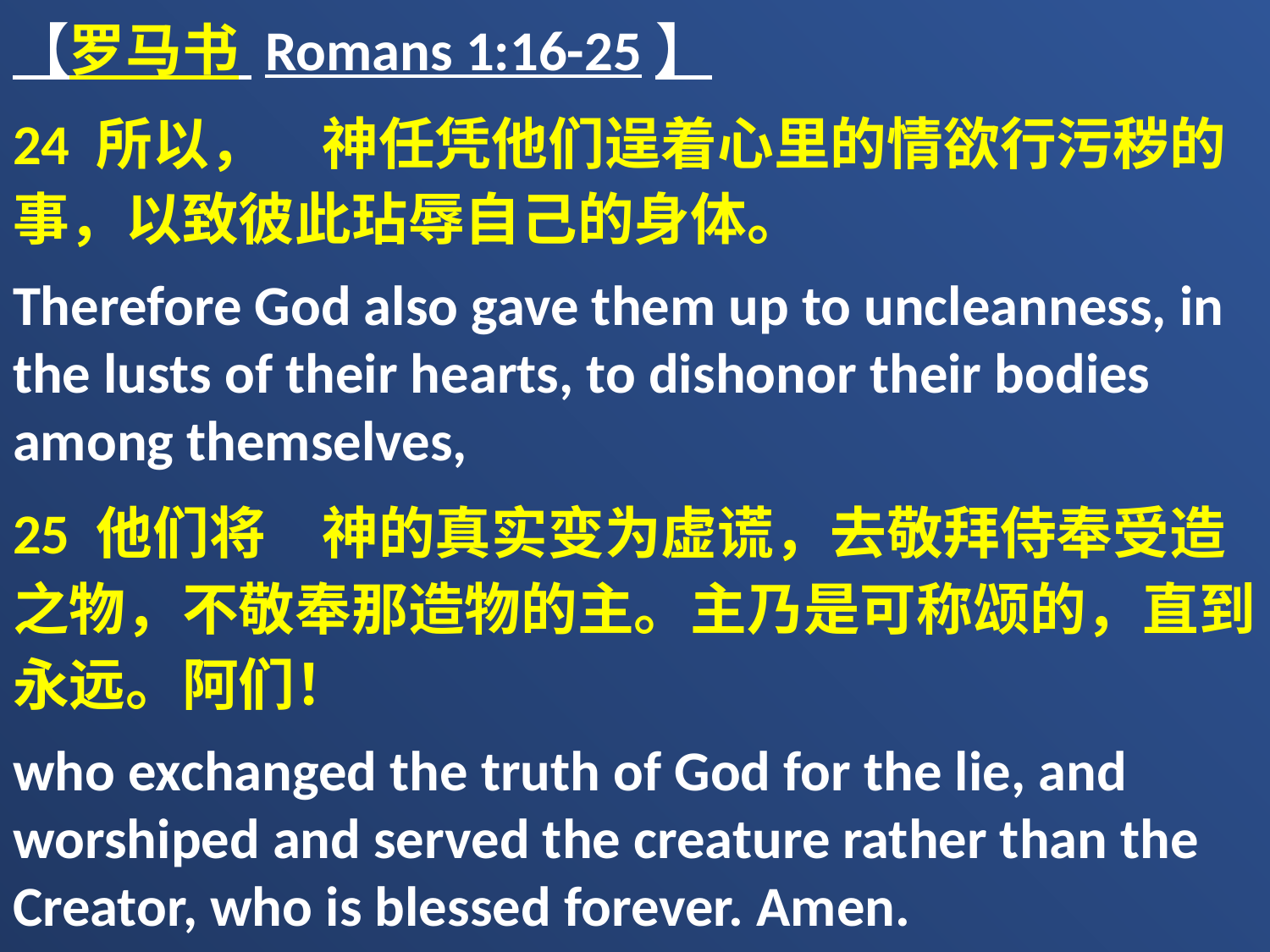

【罗马书 Romans 1:16-25】
24 所以，　神任凭他们逞着心里的情欲行污秽的事，以致彼此玷辱自己的身体。
Therefore God also gave them up to uncleanness, in the lusts of their hearts, to dishonor their bodies among themselves,
25 他们将　神的真实变为虚谎，去敬拜侍奉受造之物，不敬奉那造物的主。主乃是可称颂的，直到永远。阿们！
who exchanged the truth of God for the lie, and worshiped and served the creature rather than the Creator, who is blessed forever. Amen.